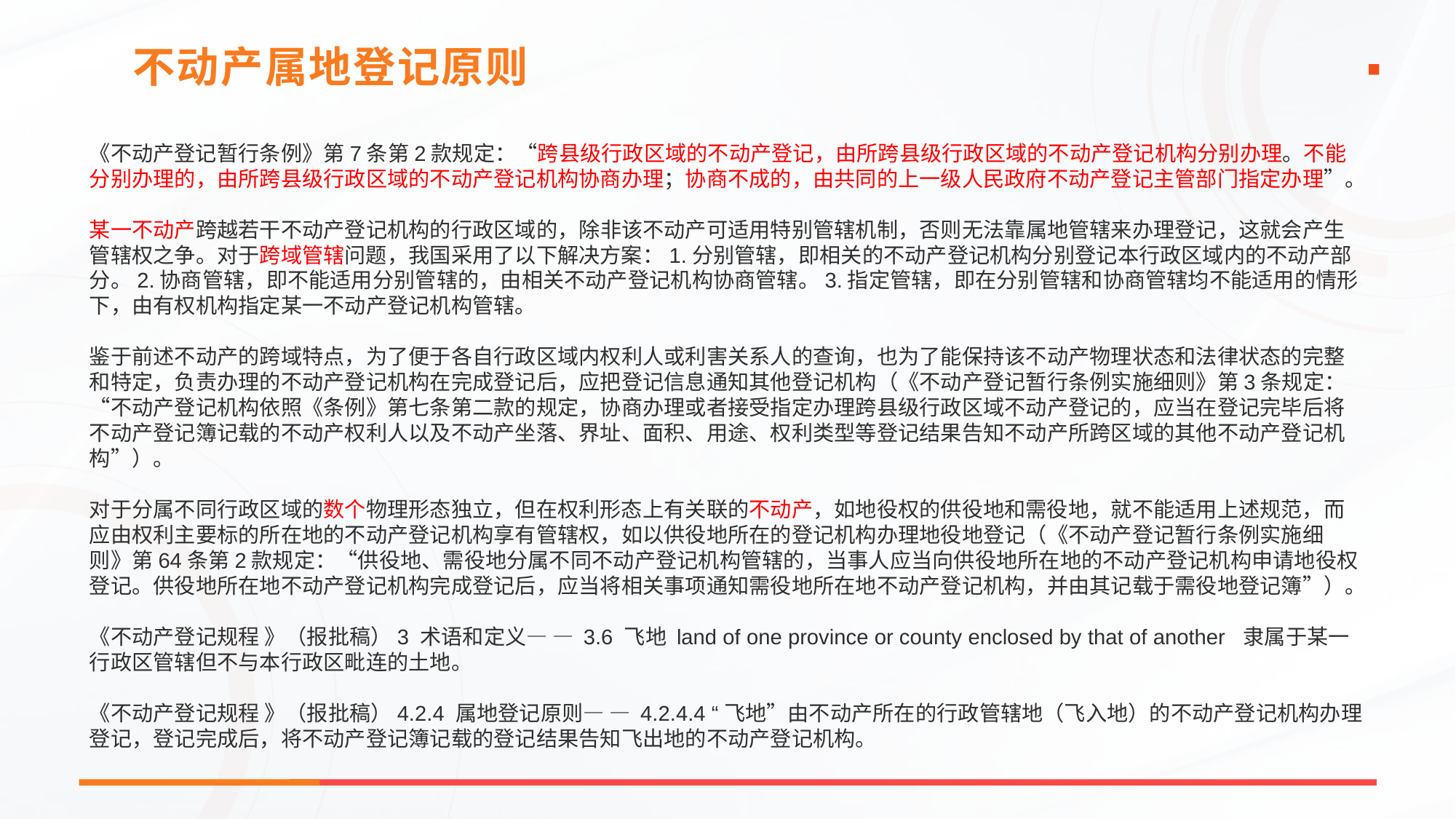

不动产属地登记原则
《不动产登记暂行条例》第7条第2款规定：“跨县级行政区域的不动产登记，由所跨县级行政区域的不动产登记机构分别办理。不能分别办理的，由所跨县级行政区域的不动产登记机构协商办理；协商不成的，由共同的上一级人民政府不动产登记主管部门指定办理”。

某一不动产跨越若干不动产登记机构的行政区域的，除非该不动产可适用特别管辖机制，否则无法靠属地管辖来办理登记，这就会产生管辖权之争。对于跨域管辖问题，我国采用了以下解决方案：1.分别管辖，即相关的不动产登记机构分别登记本行政区域内的不动产部分。2.协商管辖，即不能适用分别管辖的，由相关不动产登记机构协商管辖。3.指定管辖，即在分别管辖和协商管辖均不能适用的情形下，由有权机构指定某一不动产登记机构管辖。

鉴于前述不动产的跨域特点，为了便于各自行政区域内权利人或利害关系人的查询，也为了能保持该不动产物理状态和法律状态的完整和特定，负责办理的不动产登记机构在完成登记后，应把登记信息通知其他登记机构（《不动产登记暂行条例实施细则》第3条规定：“不动产登记机构依照《条例》第七条第二款的规定，协商办理或者接受指定办理跨县级行政区域不动产登记的，应当在登记完毕后将不动产登记簿记载的不动产权利人以及不动产坐落、界址、面积、用途、权利类型等登记结果告知不动产所跨区域的其他不动产登记机构”）。

对于分属不同行政区域的数个物理形态独立，但在权利形态上有关联的不动产，如地役权的供役地和需役地，就不能适用上述规范，而应由权利主要标的所在地的不动产登记机构享有管辖权，如以供役地所在的登记机构办理地役地登记（《不动产登记暂行条例实施细则》第64条第2款规定：“供役地、需役地分属不同不动产登记机构管辖的，当事人应当向供役地所在地的不动产登记机构申请地役权登记。供役地所在地不动产登记机构完成登记后，应当将相关事项通知需役地所在地不动产登记机构，并由其记载于需役地登记簿”）。

《不动产登记规程 》（报批稿）3 术语和定义— — 3.6 飞地 land of one province or county enclosed by that of another  隶属于某一行政区管辖但不与本行政区毗连的土地。

《不动产登记规程 》（报批稿）4.2.4 属地登记原则— — 4.2.4.4 “飞地”由不动产所在的行政管辖地（飞入地）的不动产登记机构办理登记，登记完成后，将不动产登记簿记载的登记结果告知飞出地的不动产登记机构。